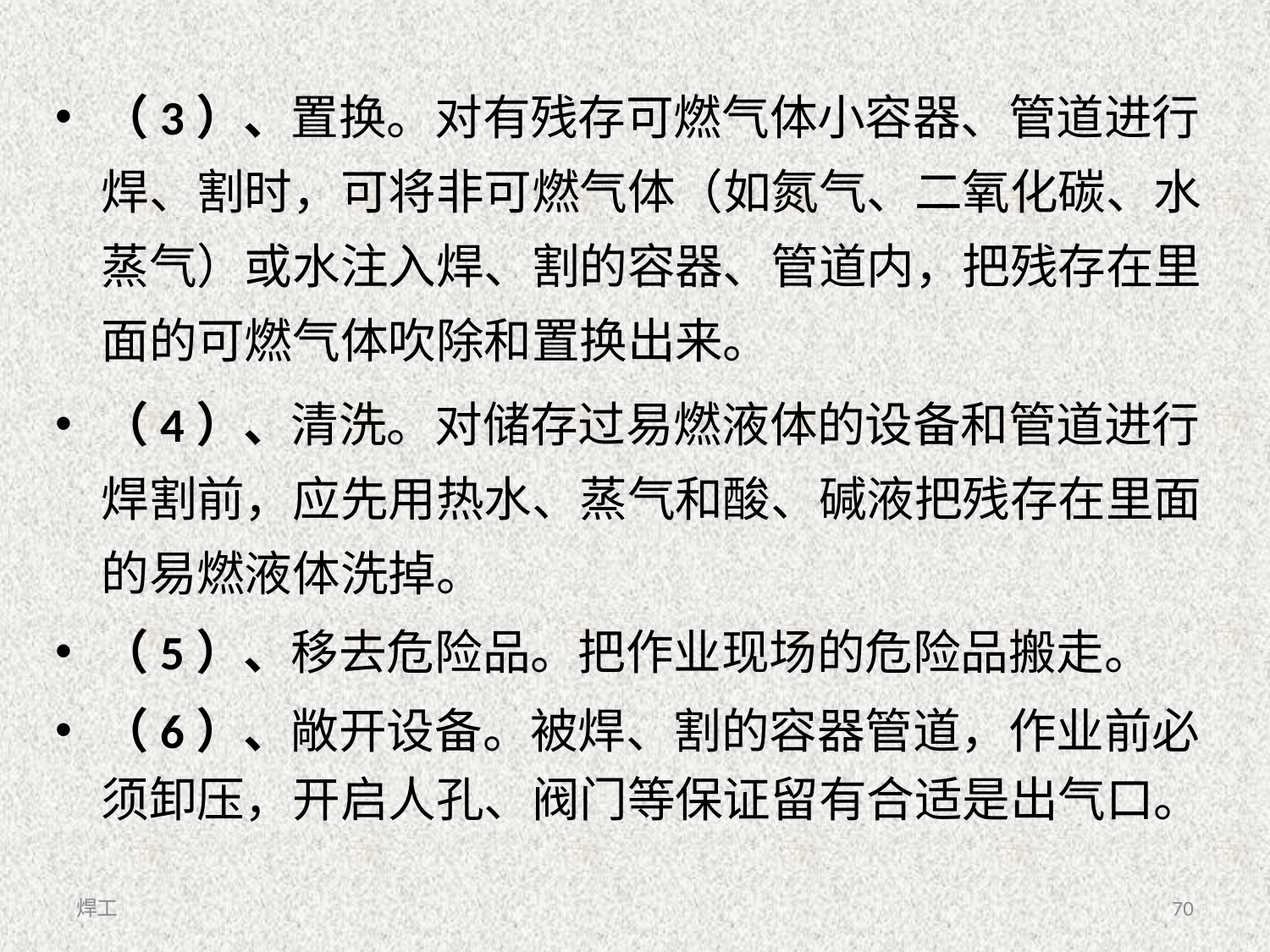

# （3）、置换。对有残存可燃气体小容器、管道进行焊、割时，可将非可燃气体（如氮气、二氧化碳、水蒸气）或水注入焊、割的容器、管道内，把残存在里面的可燃气体吹除和置换出来。
（4）、清洗。对储存过易燃液体的设备和管道进行焊割前，应先用热水、蒸气和酸、碱液把残存在里面的易燃液体洗掉。
（5）、移去危险品。把作业现场的危险品搬走。
（6）、敞开设备。被焊、割的容器管道，作业前必须卸压，开启人孔、阀门等保证留有合适是出气口。
焊工
70